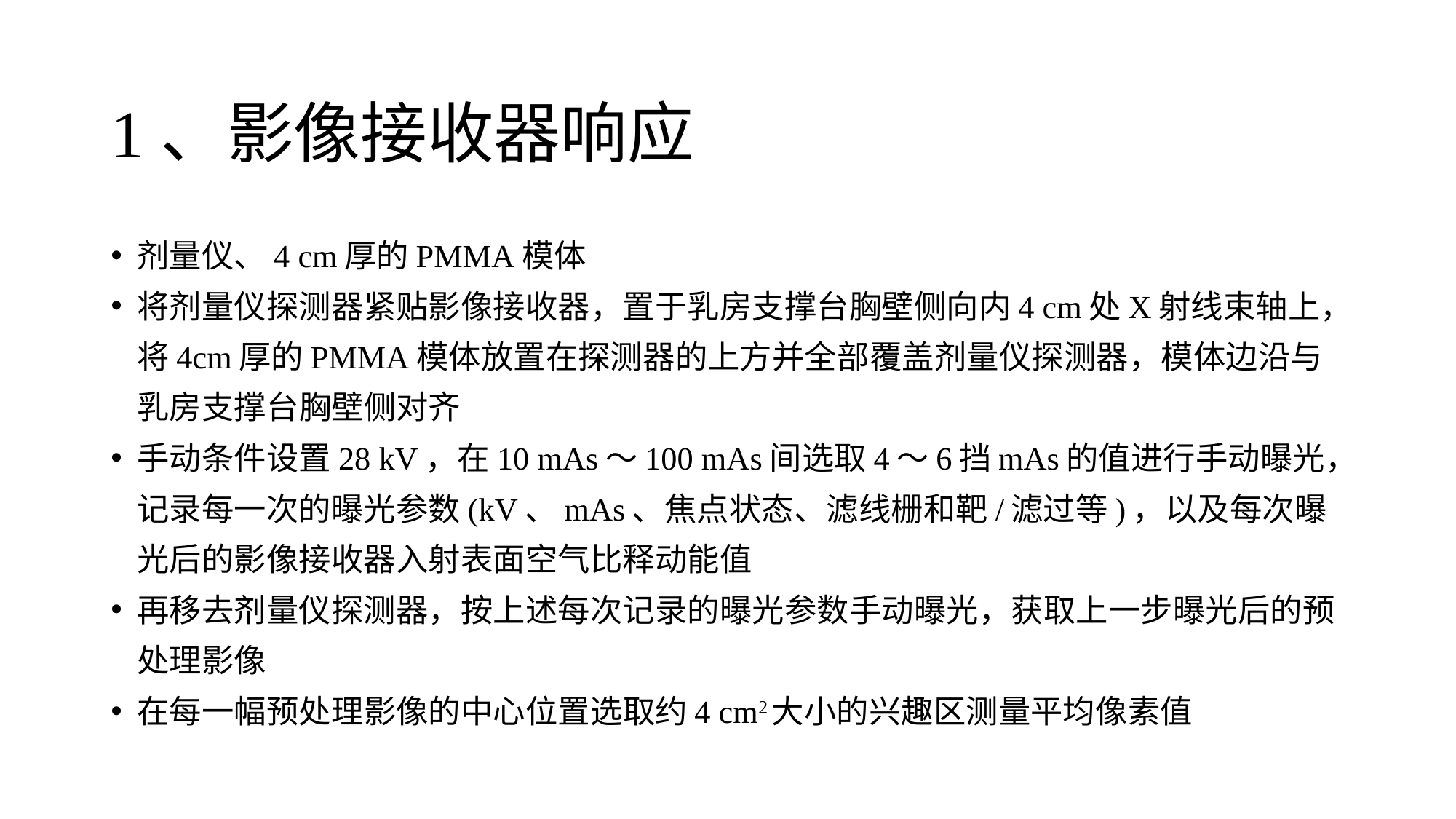

# 1、影像接收器响应
剂量仪、4 cm厚的PMMA模体
将剂量仪探测器紧贴影像接收器，置于乳房支撑台胸壁侧向内4 cm处X射线束轴上，将4cm厚的PMMA模体放置在探测器的上方并全部覆盖剂量仪探测器，模体边沿与乳房支撑台胸壁侧对齐
手动条件设置28 kV，在10 mAs～100 mAs间选取4～6挡mAs的值进行手动曝光，记录每一次的曝光参数(kV、mAs、焦点状态、滤线栅和靶/滤过等)，以及每次曝光后的影像接收器入射表面空气比释动能值
再移去剂量仪探测器，按上述每次记录的曝光参数手动曝光，获取上一步曝光后的预处理影像
在每一幅预处理影像的中心位置选取约4 cm2大小的兴趣区测量平均像素值